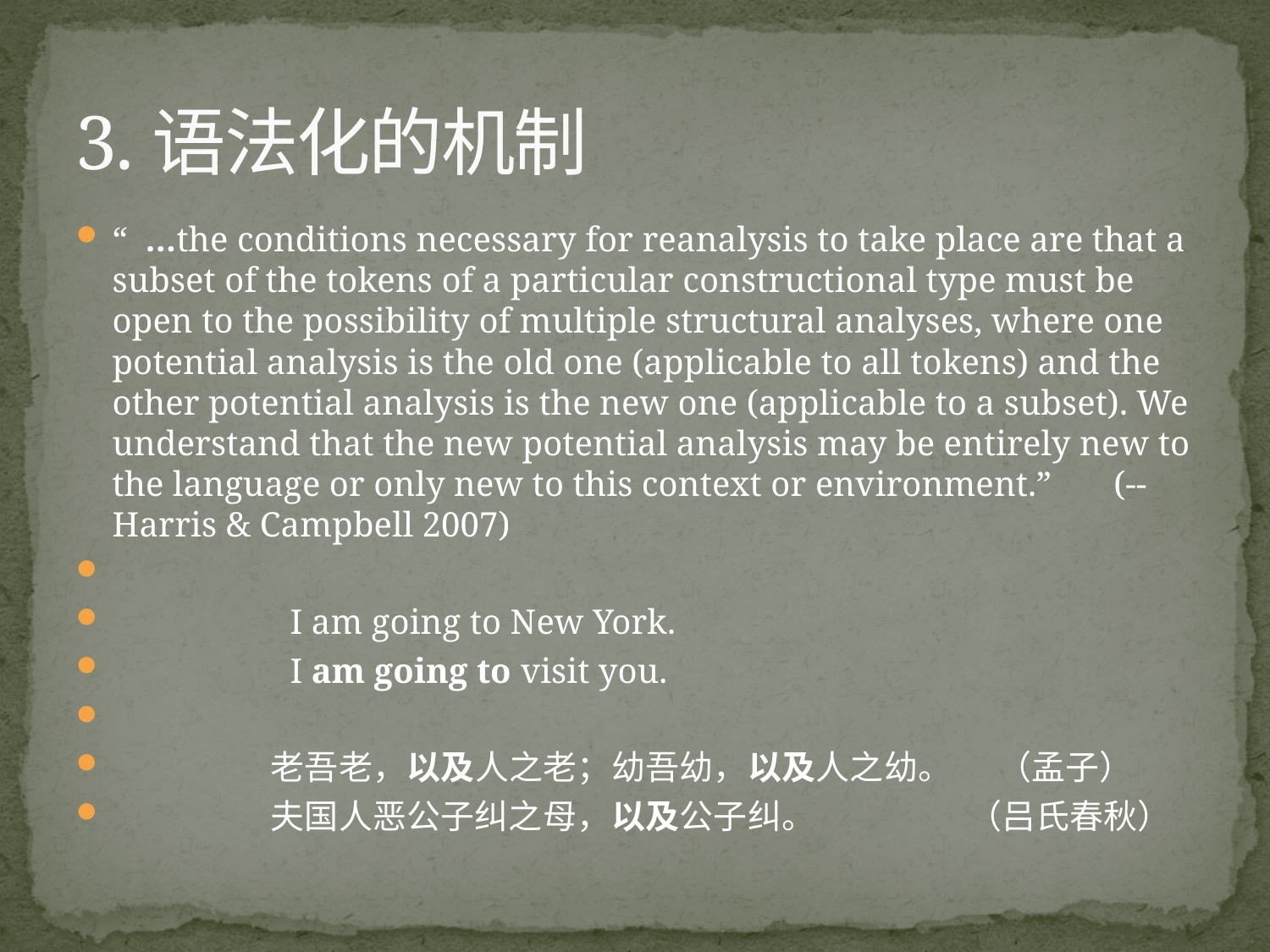

# 3.语法化的机制
“  …the conditions necessary for reanalysis to take place are that a subset of the tokens of a particular constructional type must be open to the possibility of multiple structural analyses, where one potential analysis is the old one (applicable to all tokens) and the other potential analysis is the new one (applicable to a subset). We understand that the new potential analysis may be entirely new to the language or only new to this context or environment.”       (--Harris & Campbell 2007)

                    I am going to New York.
                    I am going to visit you.

                    老吾老，以及人之老；幼吾幼，以及人之幼。      （孟子）
                    夫国人恶公子纠之母，以及公子纠。                    （吕氏春秋）